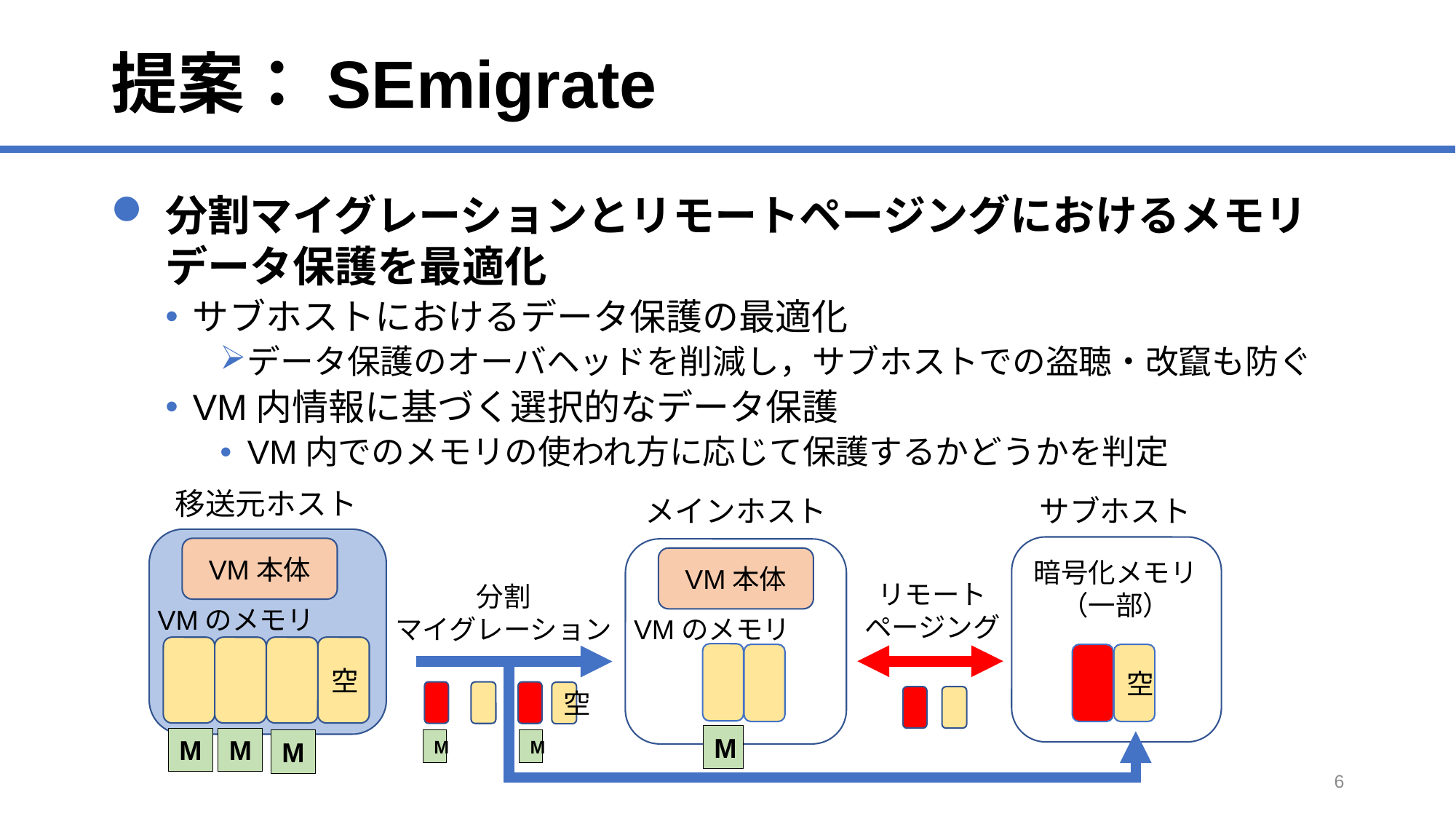

# 提案：SEmigrate
分割マイグレーションとリモートページングにおけるメモリデータ保護を最適化
サブホストにおけるデータ保護の最適化
データ保護のオーバヘッドを削減し，サブホストでの盗聴・改竄も防ぐ
VM内情報に基づく選択的なデータ保護
VM内でのメモリの使われ方に応じて保護するかどうかを判定
移送元ホスト
メインホスト
サブホスト

VM本体

VM本体
暗号化メモリ
　（一部）
リモート
ページング
分割
マイグレーション
VMのメモリ
VMのメモリ

空

空

空

M
M
M
M
M
M
6